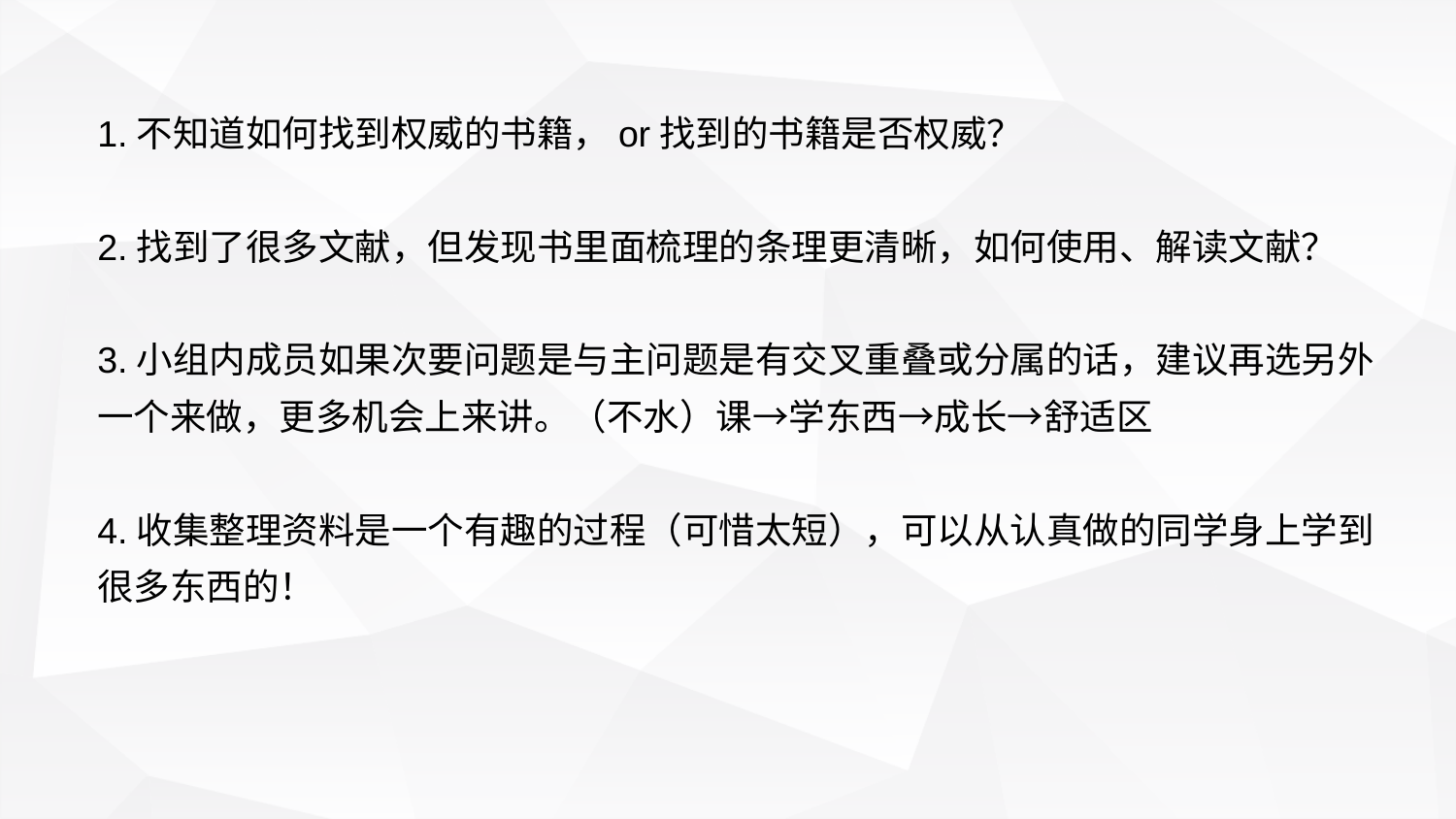

1.不知道如何找到权威的书籍，or找到的书籍是否权威？

2.找到了很多文献，但发现书里面梳理的条理更清晰，如何使用、解读文献？

3.小组内成员如果次要问题是与主问题是有交叉重叠或分属的话，建议再选另外一个来做，更多机会上来讲。（不水）课→学东西→成长→舒适区

4.收集整理资料是一个有趣的过程（可惜太短），可以从认真做的同学身上学到很多东西的！